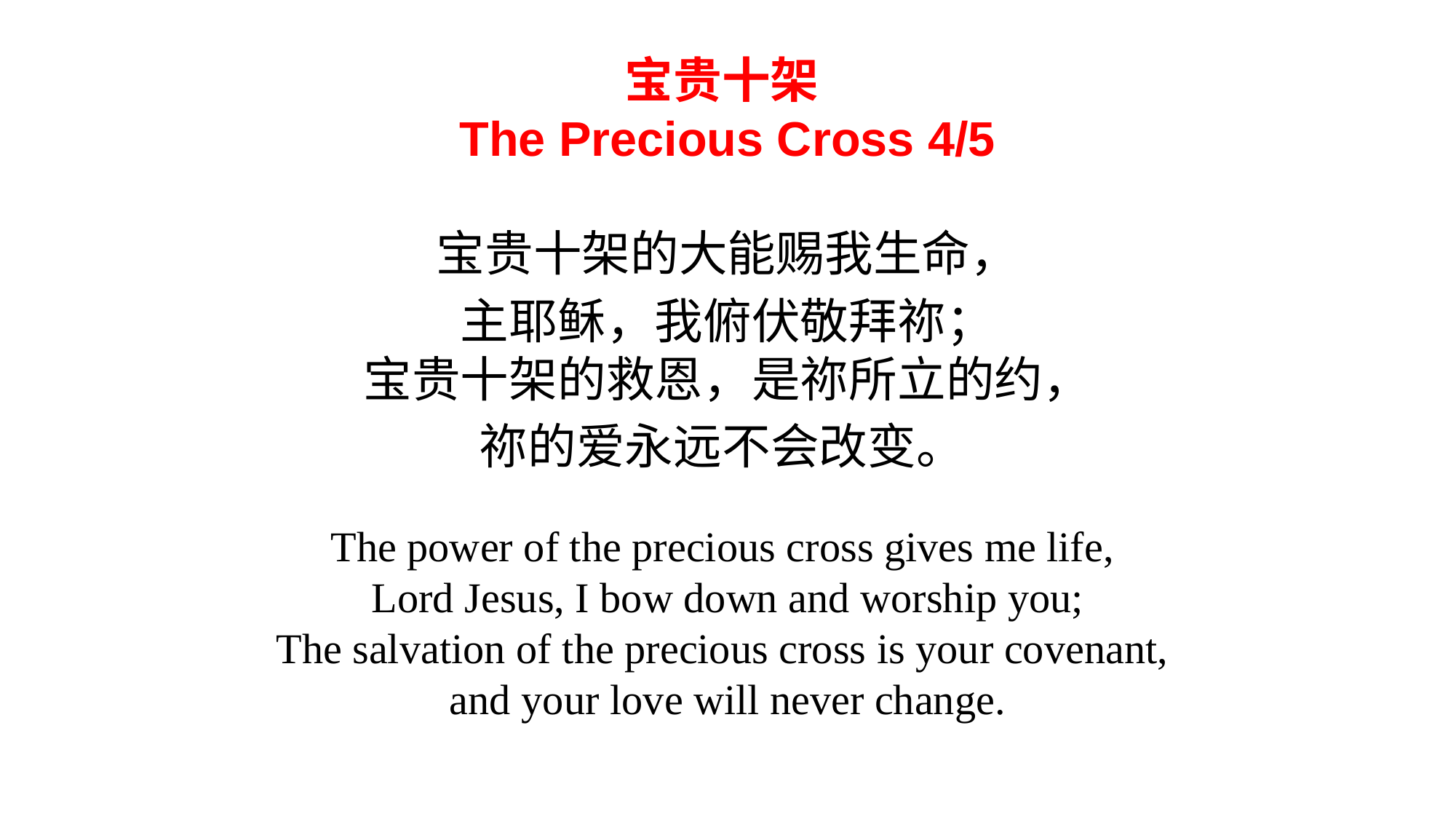

宝贵十架
The Precious Cross 4/5
宝贵十架的大能赐我生命，
主耶稣，我俯伏敬拜祢；
宝贵十架的救恩，是祢所立的约，
祢的爱永远不会改变。

The power of the precious cross gives me life,
Lord Jesus, I bow down and worship you;
The salvation of the precious cross is your covenant,
and your love will never change.